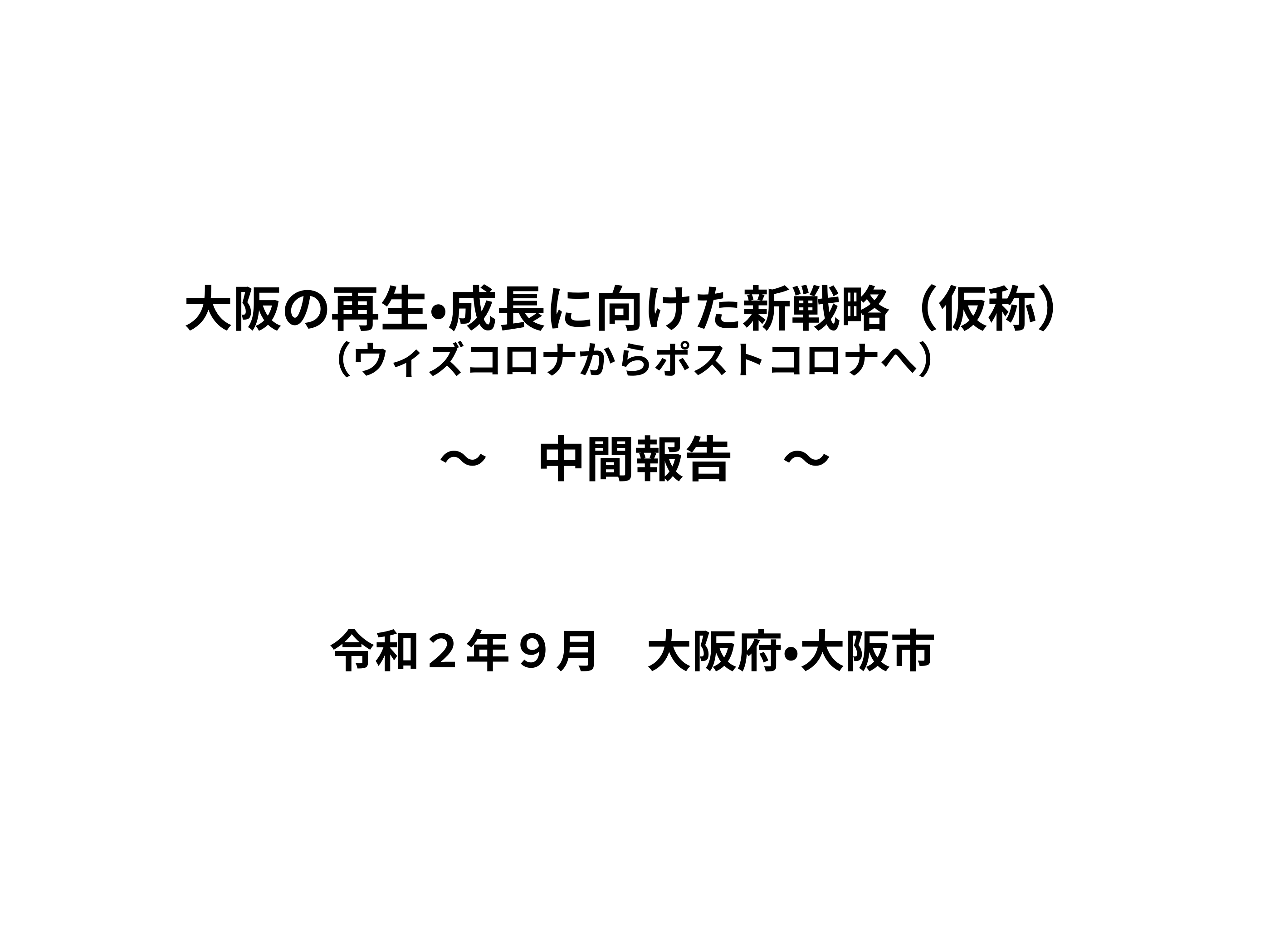

大阪の再生・成長に向けた新戦略（仮称）
（ウィズコロナからポストコロナへ）
〜　中間報告　〜
令和２年９月　大阪府・大阪市
1